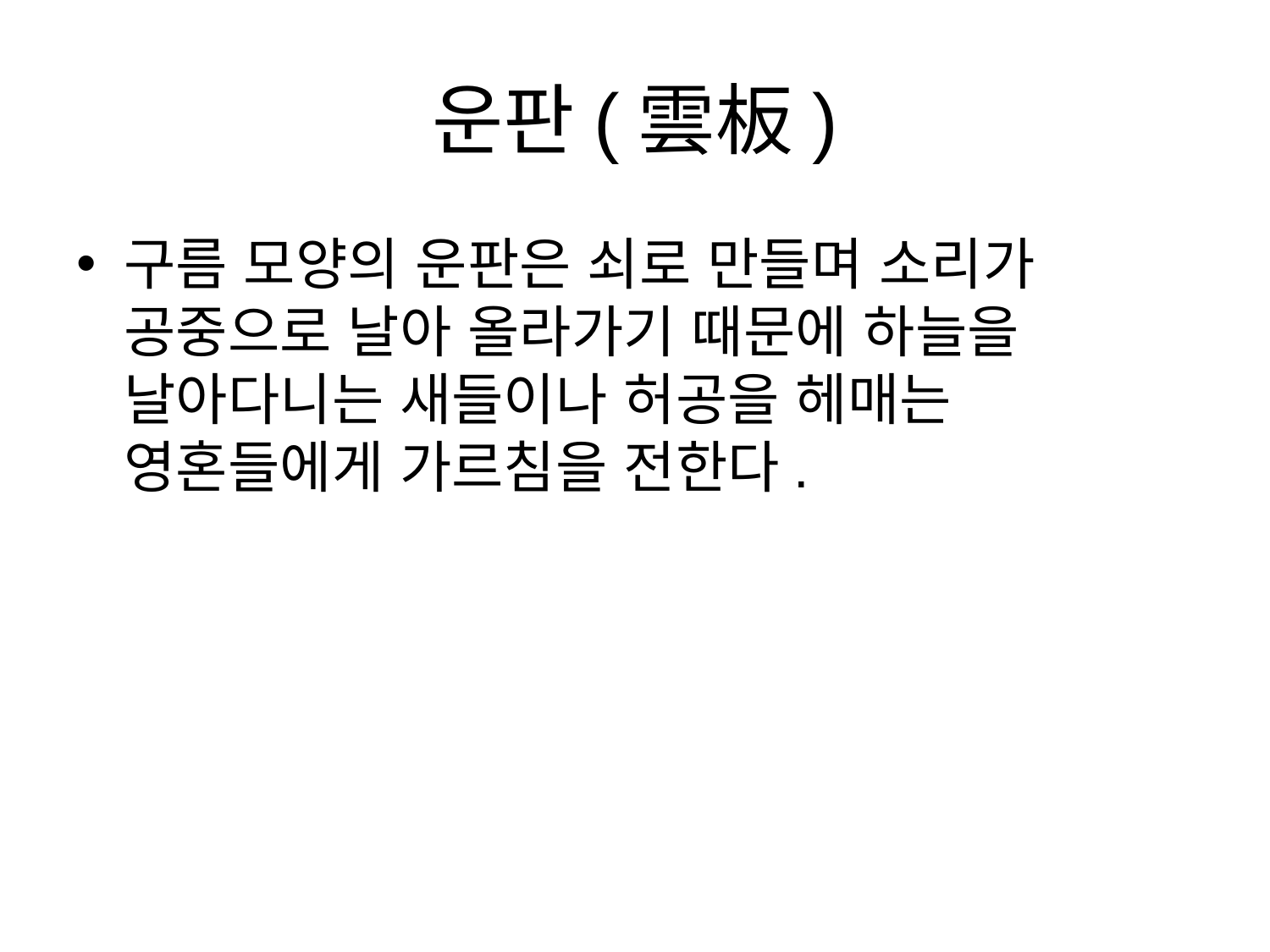

# 운판(雲板)
구름 모양의 운판은 쇠로 만들며 소리가 공중으로 날아 올라가기 때문에 하늘을 날아다니는 새들이나 허공을 헤매는 영혼들에게 가르침을 전한다.